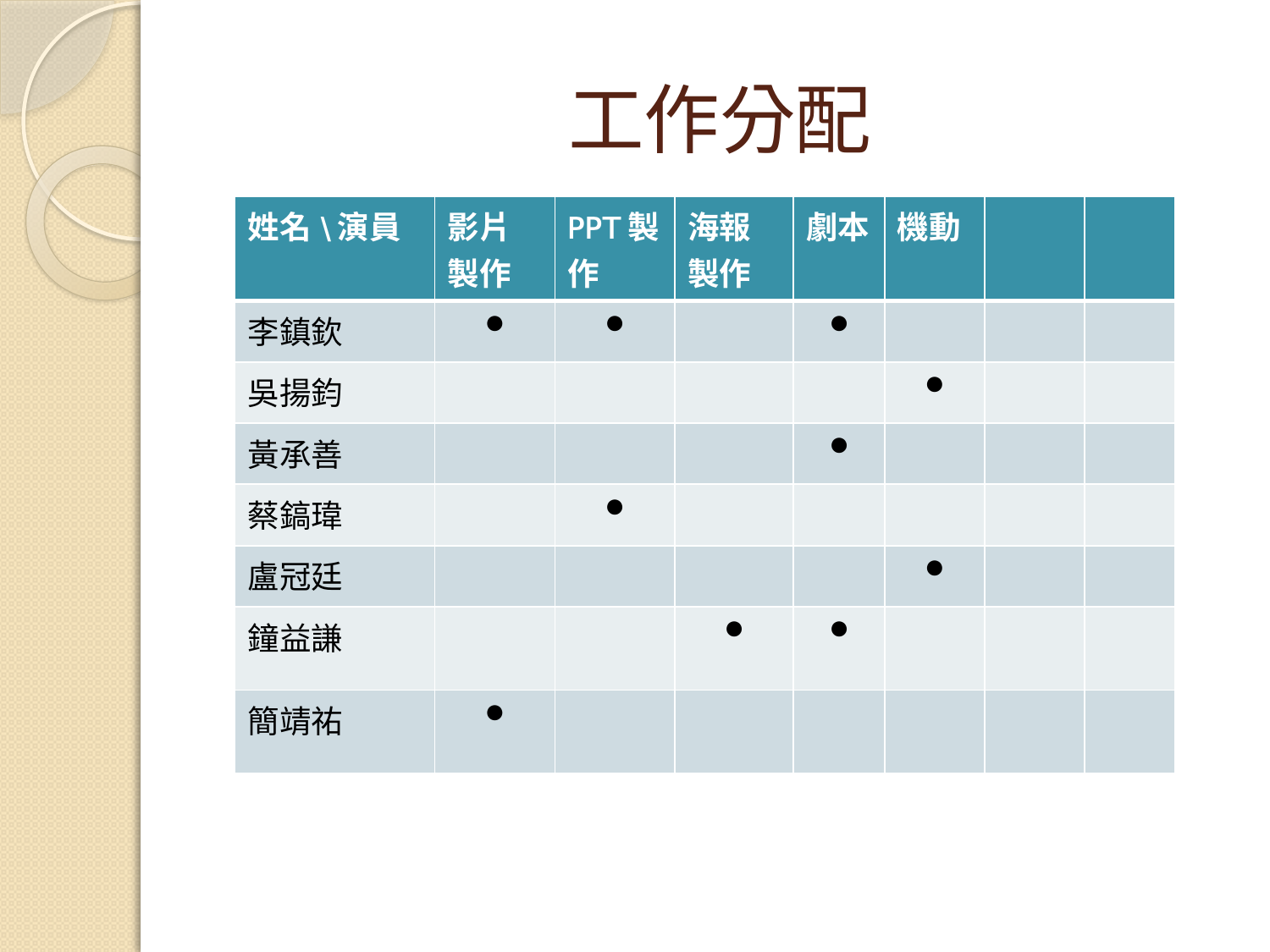

# 工作分配
| 姓名\演員 | 影片製作 | PPT製作 | 海報製作 | 劇本 | 機動 |  |  |
| --- | --- | --- | --- | --- | --- | --- | --- |
| 李鎮欽 | ● | ● |  | ● |  |  |  |
| 吳揚鈞 |  |  |  |  | ● |  |  |
| 黃承善 |  |  |  | ● |  |  |  |
| 蔡鎬瑋 |  | ● |  |  |  |  |  |
| 盧冠廷 |  |  |  |  | ● |  |  |
| 鐘益謙 |  |  | ● | ● |  |  |  |
| 簡靖祐 | ● |  |  |  |  |  |  |